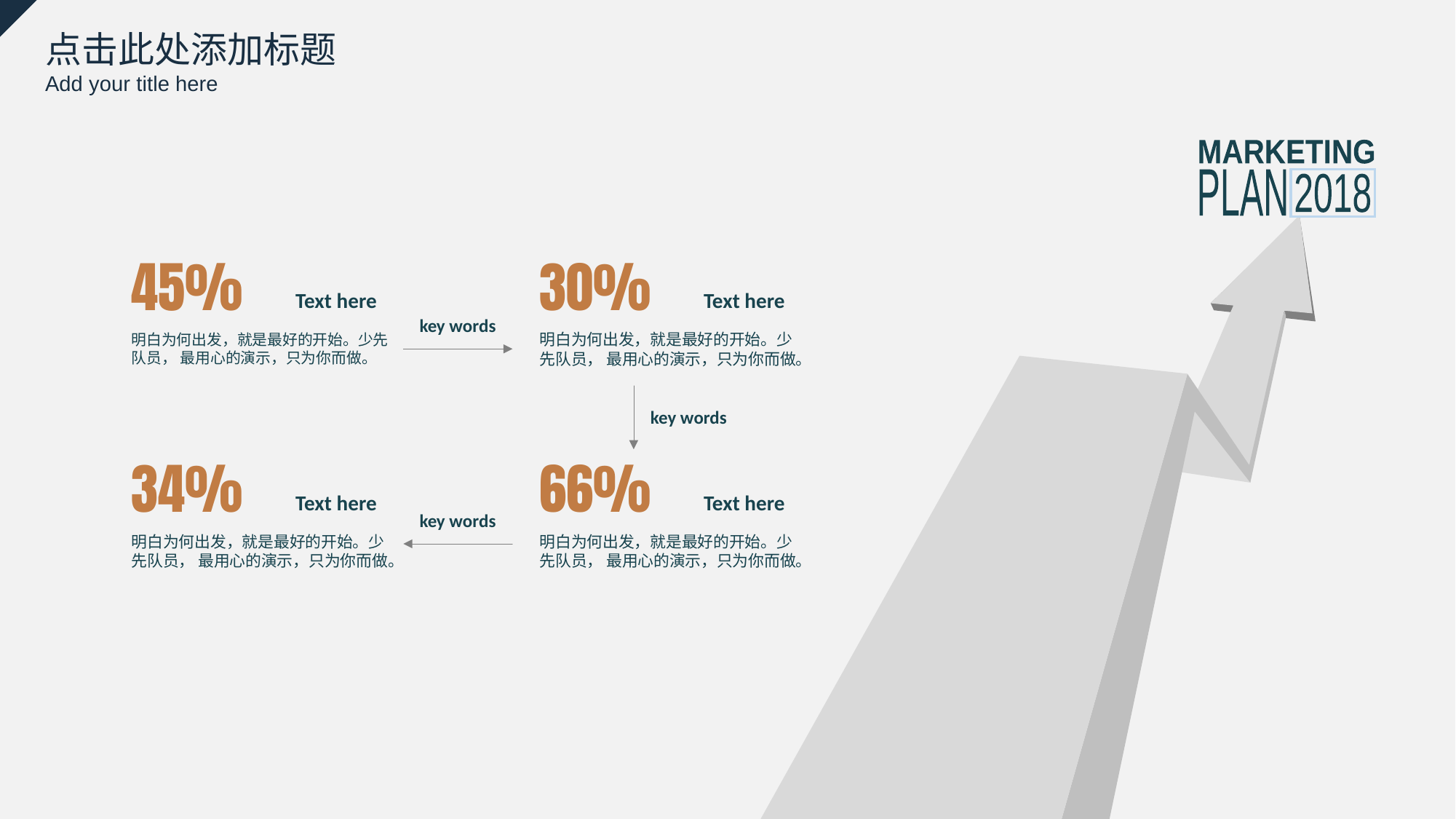

点击此处添加标题
Add your title here
MARKETING

PLAN
2018

45%
Text here
明白为何出发，就是最好的开始。少先队员， 最用心的演示，只为你而做。
30%
Text here
明白为何出发，就是最好的开始。少先队员， 最用心的演示，只为你而做。
key words

key words
34%
Text here
明白为何出发，就是最好的开始。少先队员， 最用心的演示，只为你而做。
66%
Text here
明白为何出发，就是最好的开始。少先队员， 最用心的演示，只为你而做。
key words